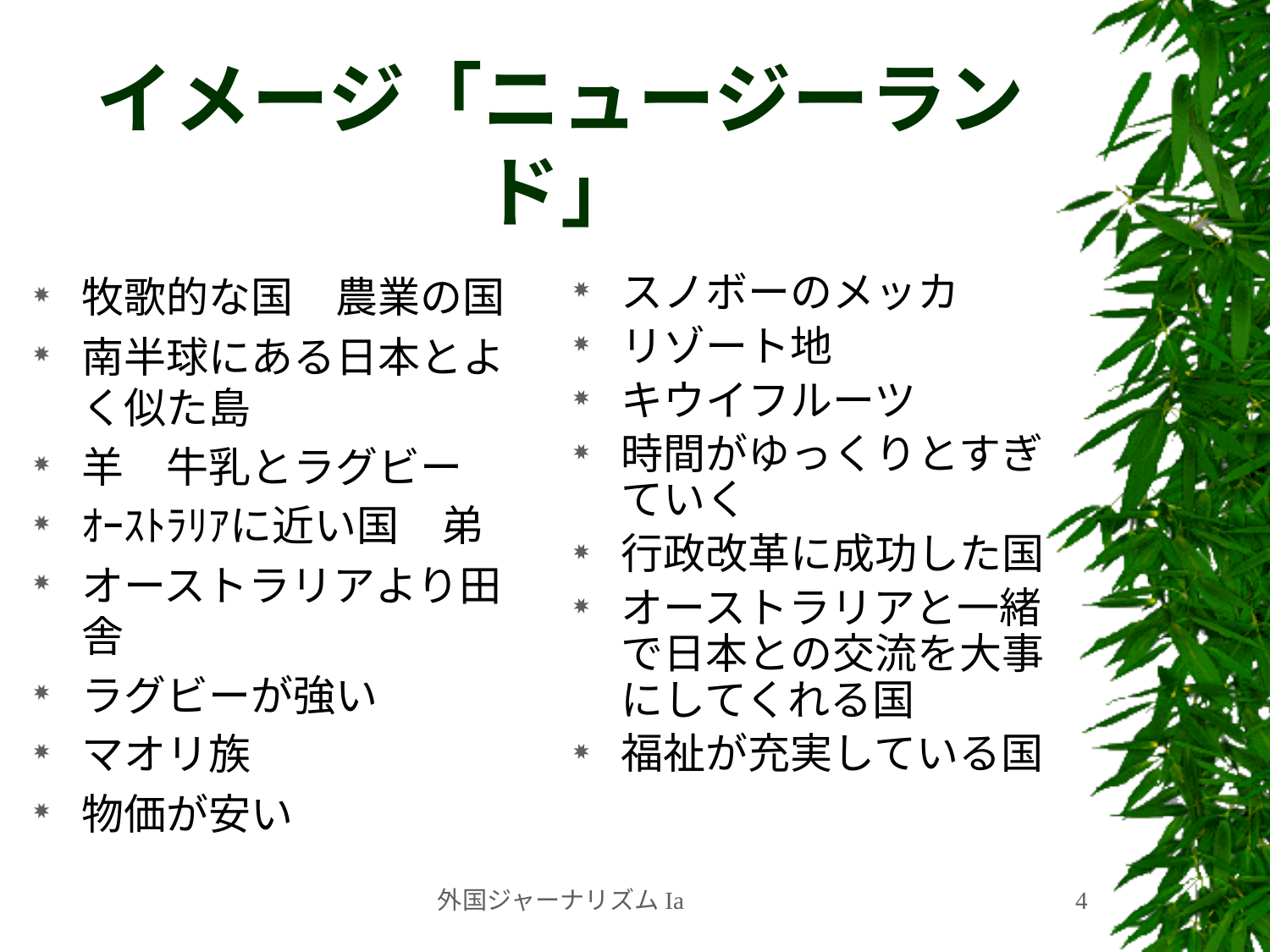

# イメージ「ニュージーランド」
牧歌的な国　農業の国
南半球にある日本とよく似た島
羊　牛乳とラグビー
ｵｰｽﾄﾗﾘｱに近い国　弟
オーストラリアより田舎
ラグビーが強い
マオリ族
物価が安い
スノボーのメッカ
リゾート地
キウイフルーツ
時間がゆっくりとすぎていく
行政改革に成功した国
オーストラリアと一緒で日本との交流を大事にしてくれる国
福祉が充実している国
外国ジャーナリズムIa
4